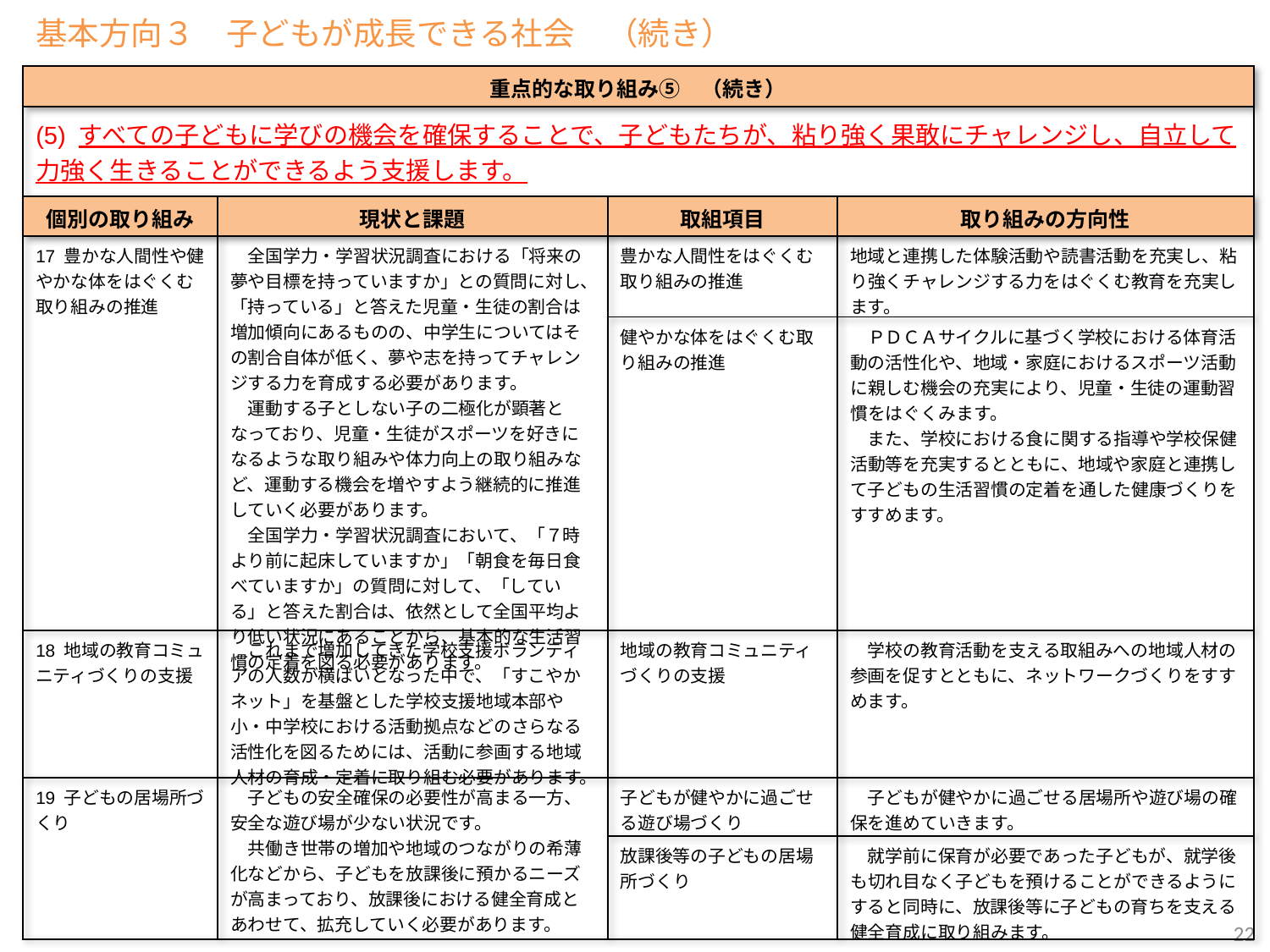

基本方向３　子どもが成長できる社会　（続き）
| 重点的な取り組み⑤　（続き） |  |  |  |
| --- | --- | --- | --- |
| (5) すべての子どもに学びの機会を確保することで、子どもたちが、粘り強く果敢にチャレンジし、自立して力強く生きることができるよう支援します。 |  |  |  |
| 個別の取り組み | 現状と課題 | 取組項目 | 取り組みの方向性 |
| 17 豊かな人間性や健やかな体をはぐくむ取り組みの推進 | 全国学力・学習状況調査における「将来の夢や目標を持っていますか」との質問に対し、「持っている」と答えた児童・生徒の割合は増加傾向にあるものの、中学生についてはその割合自体が低く、夢や志を持ってチャレンジする力を育成する必要があります。 　運動する子としない子の二極化が顕著となっており、児童・生徒がスポーツを好きになるような取り組みや体力向上の取り組みなど、運動する機会を増やすよう継続的に推進していく必要があります。 　全国学力・学習状況調査において、「７時より前に起床していますか」「朝食を毎日食べていますか」の質問に対して、「している」と答えた割合は、依然として全国平均より低い状況にあることから、基本的な生活習慣の定着を図る必要があります。 | 豊かな人間性をはぐくむ取り組みの推進 | 地域と連携した体験活動や読書活動を充実し、粘り強くチャレンジする力をはぐくむ教育を充実します。 |
|  |  | 健やかな体をはぐくむ取り組みの推進 | ＰＤＣＡサイクルに基づく学校における体育活動の活性化や、地域・家庭におけるスポーツ活動に親しむ機会の充実により、児童・生徒の運動習慣をはぐくみます。 　また、学校における食に関する指導や学校保健活動等を充実するとともに、地域や家庭と連携して子どもの生活習慣の定着を通した健康づくりをすすめます。 |
| 18 地域の教育コミュニティづくりの支援 | これまで増加してきた学校支援ボランティアの人数が横ばいとなった中で、「すこやかネット」を基盤とした学校支援地域本部や小・中学校における活動拠点などのさらなる活性化を図るためには、活動に参画する地域人材の育成・定着に取り組む必要があります。 | 地域の教育コミュニティづくりの支援 | 学校の教育活動を支える取組みへの地域人材の参画を促すとともに、ネットワークづくりをすすめます。 |
| 19 子どもの居場所づくり | 子どもの安全確保の必要性が高まる一方、安全な遊び場が少ない状況です。 　共働き世帯の増加や地域のつながりの希薄化などから、子どもを放課後に預かるニーズが高まっており、放課後における健全育成とあわせて、拡充していく必要があります。 | 子どもが健やかに過ごせる遊び場づくり | 子どもが健やかに過ごせる居場所や遊び場の確保を進めていきます。 |
|  |  | 放課後等の子どもの居場所づくり | 就学前に保育が必要であった子どもが、就学後も切れ目なく子どもを預けることができるようにすると同時に、放課後等に子どもの育ちを支える健全育成に取り組みます。 |
22